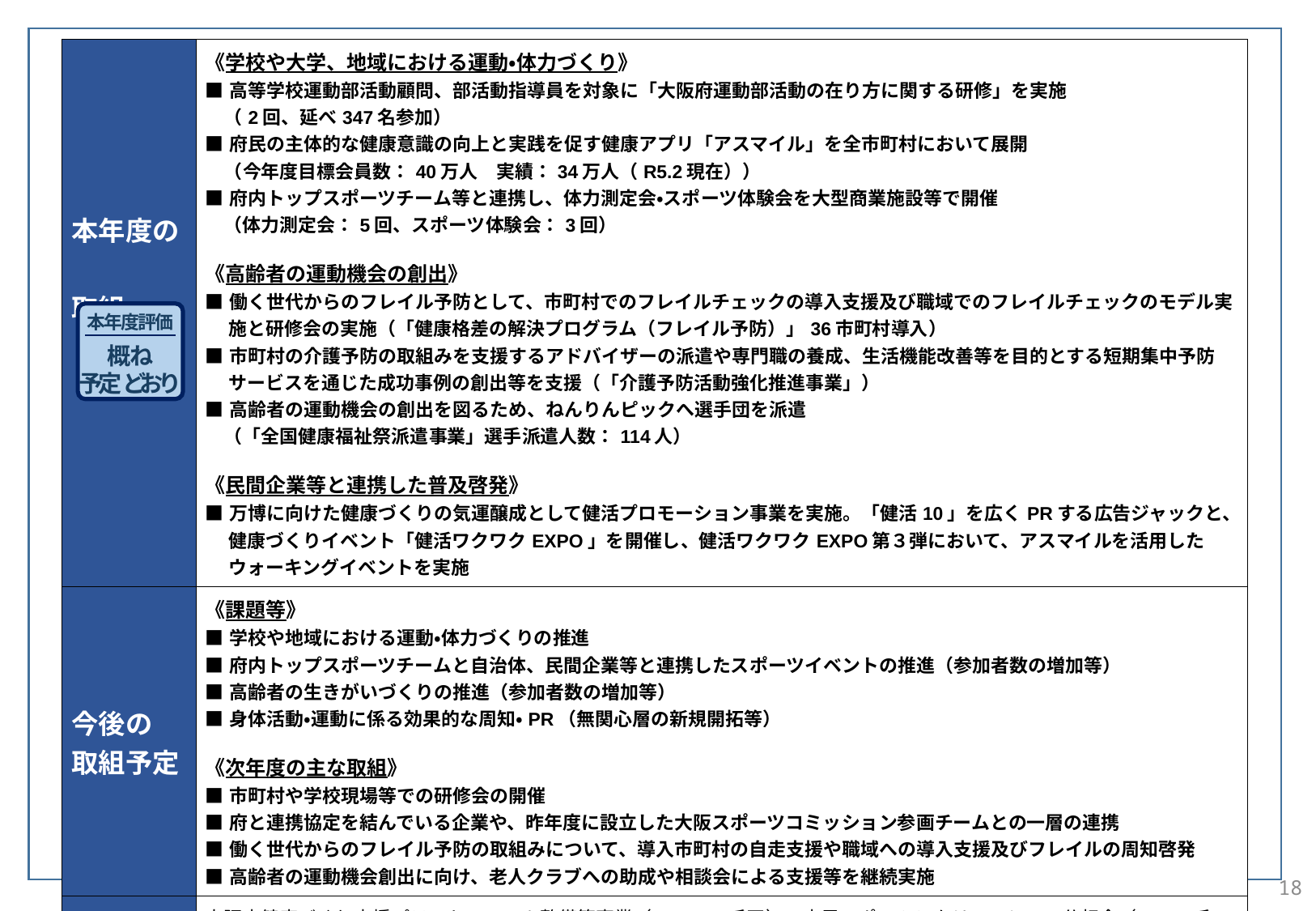

| 本年度の 取組 | 《学校や大学、地域における運動・体力づくり》 ■高等学校運動部活動顧問、部活動指導員を対象に「大阪府運動部活動の在り方に関する研修」を実施 　（2回、延べ347名参加） ■府民の主体的な健康意識の向上と実践を促す健康アプリ「アスマイル」を全市町村において展開 　（今年度目標会員数：40万人　実績：34万人（R5.2現在）） ■府内トップスポーツチーム等と連携し、体力測定会・スポーツ体験会を大型商業施設等で開催 　（体力測定会：5回、スポーツ体験会：3回） 《高齢者の運動機会の創出》 ■働く世代からのフレイル予防として、市町村でのフレイルチェックの導入支援及び職域でのフレイルチェックのモデル実施と研修会の実施（「健康格差の解決プログラム（フレイル予防）」36市町村導入） ■市町村の介護予防の取組みを支援するアドバイザーの派遣や専門職の養成、生活機能改善等を目的とする短期集中予防サービスを通じた成功事例の創出等を支援（「介護予防活動強化推進事業」） ■高齢者の運動機会の創出を図るため、ねんりんピックへ選手団を派遣 　（「全国健康福祉祭派遣事業」選手派遣人数：114人） 《民間企業等と連携した普及啓発》 ■万博に向けた健康づくりの気運醸成として健活プロモーション事業を実施。「健活10」を広くPRする広告ジャックと、健康づくりイベント「健活ワクワクEXPO」を開催し、健活ワクワクEXPO第３弾において、アスマイルを活用したウォーキングイベントを実施 |
| --- | --- |
| 今後の 取組予定 | 《課題等》 ■学校や地域における運動・体力づくりの推進 ■府内トップスポーツチームと自治体、民間企業等と連携したスポーツイベントの推進（参加者数の増加等） ■高齢者の生きがいづくりの推進（参加者数の増加等） ■身体活動・運動に係る効果的な周知・PR（無関心層の新規開拓等） 《次年度の主な取組》 ■市町村や学校現場等での研修会の開催 ■府と連携協定を結んでいる企業や、昨年度に設立した大阪スポーツコミッション参画チームとの一層の連携 ■働く世代からのフレイル予防の取組みについて、導入市町村の自走支援や職域への導入支援及びフレイルの周知啓発 ■高齢者の運動機会創出に向け、老人クラブへの助成や相談会による支援等を継続実施 |
| 最終予算 （主要事業） | 大阪府健康づくり支援プラットフォーム整備等事業（452,000千円）、府民スポーツレクリエーション分担金（1,300千円）、 健康格差の解決プログラム促進事業（36,376千円の内数）、介護予防活動強化促進事業（19,978千円）、 全国健康福祉祭派遣事業費（17,651千円）高齢者地域活動促進費（75,230千円）、健康づくり気運醸成事業（14,818千円）、ポストコロナを見据えた健康増進・健康寿命延伸気運醸成事業（14,307千円） |
本年度評価

概ね
予定どおり
18